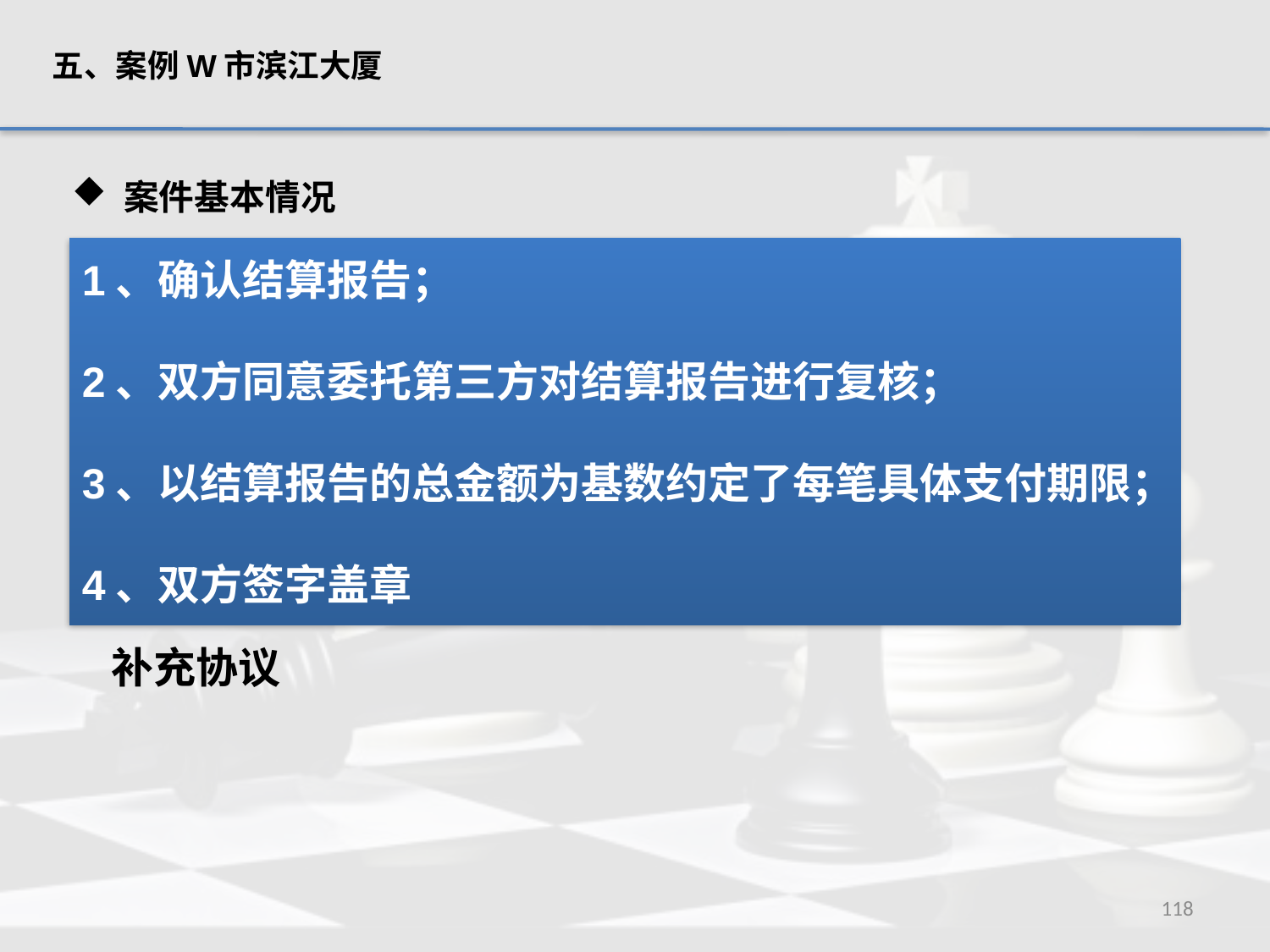

五、案例W市滨江大厦
 案件基本情况
1、确认结算报告；

2、双方同意委托第三方对结算报告进行复核；

3、以结算报告的总金额为基数约定了每笔具体支付期限；

4、双方签字盖章
项目已经通过验收，部分小业主已经入住，分户房产证已经全部办出。
竣工决算：双方已经聘请中介机构做出结算报告，双方代表都已签字。留有但书: 领导签字后生效。双方领导无签字，无盖章。
补充协议
118